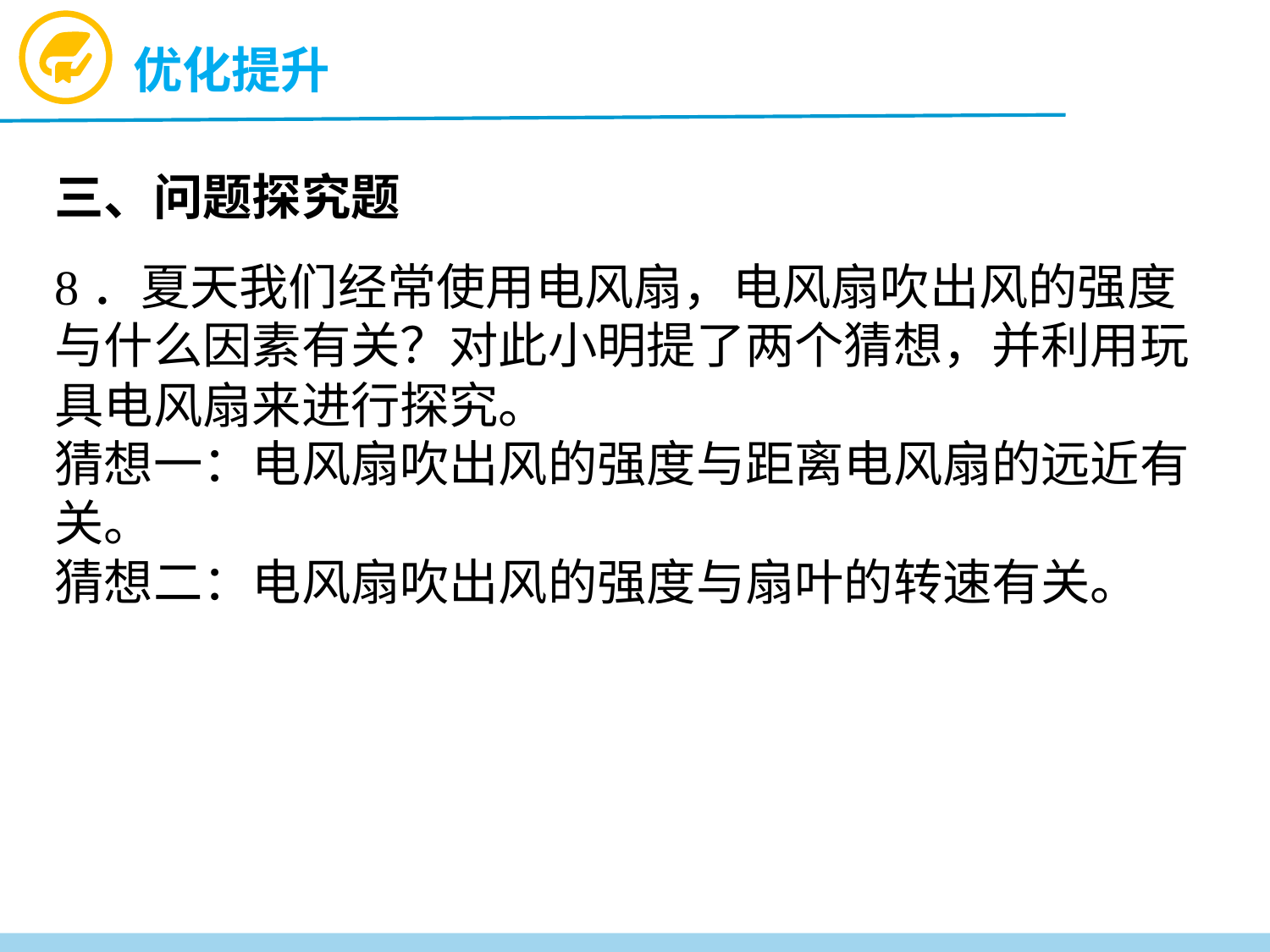

优化提升
三、问题探究题
8．夏天我们经常使用电风扇，电风扇吹出风的强度与什么因素有关？对此小明提了两个猜想，并利用玩具电风扇来进行探究。
猜想一：电风扇吹出风的强度与距离电风扇的远近有关。
猜想二：电风扇吹出风的强度与扇叶的转速有关。